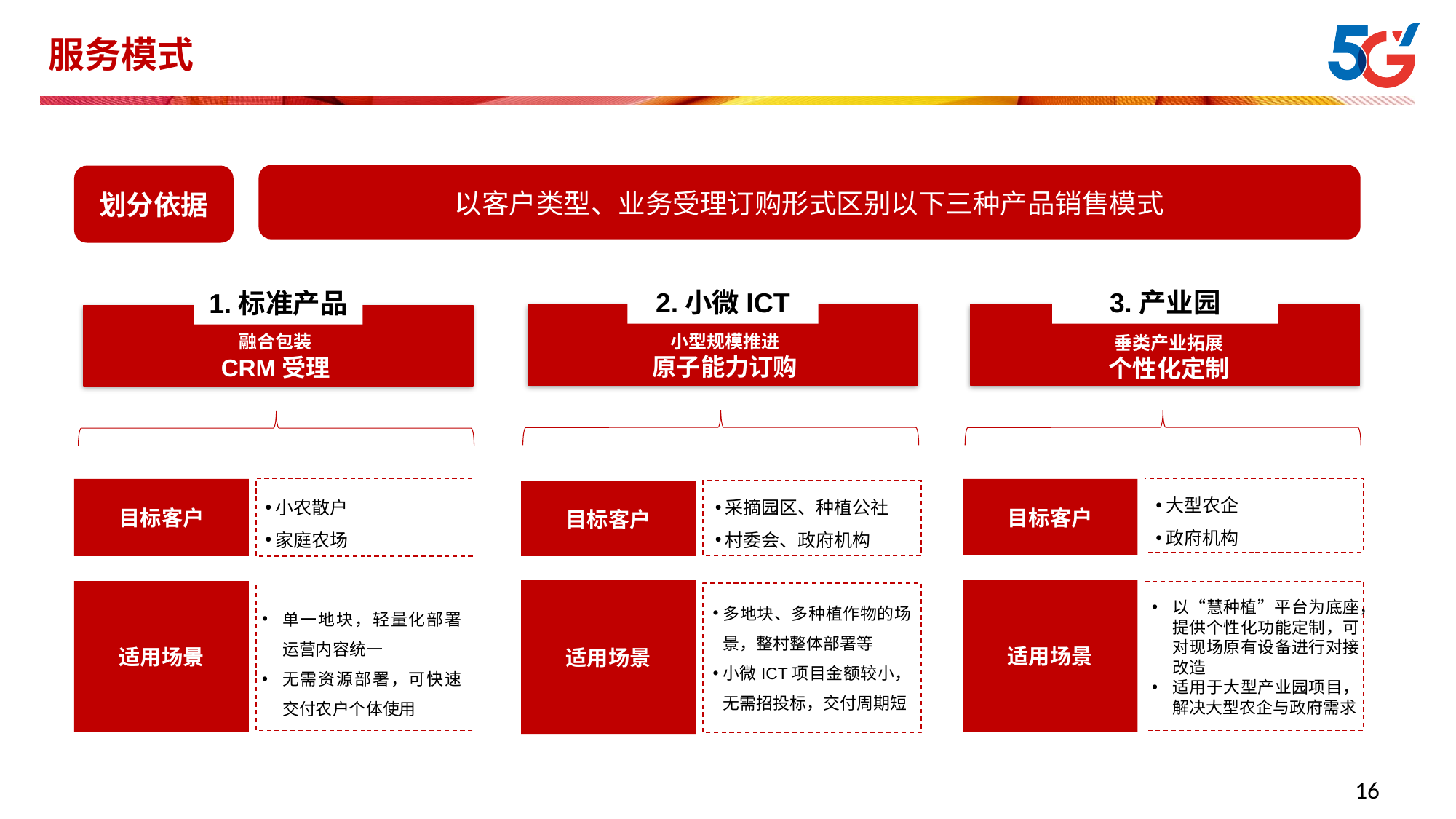

# 服务模式
划分依据

以客户类型、业务受理订购形式区别以下三种产品销售模式

2.小微ICT
3.产业园
1.标准产品

小型规模推进
原子能力订购
融合包装
CRM受理
垂类产业拓展
个性化定制

大型农企
政府机构
目标客户
目标客户
小农散户
家庭农场
采摘园区、种植公社
村委会、政府机构

目标客户
适用场景
适用场景
适用场景

多地块、多种植作物的场景，整村整体部署等
小微ICT项目金额较小，无需招投标，交付周期短
以“慧种植”平台为底座，提供个性化功能定制，可对现场原有设备进行对接改造
适用于大型产业园项目，解决大型农企与政府需求
单一地块，轻量化部署运营内容统一
无需资源部署，可快速交付农户个体使用